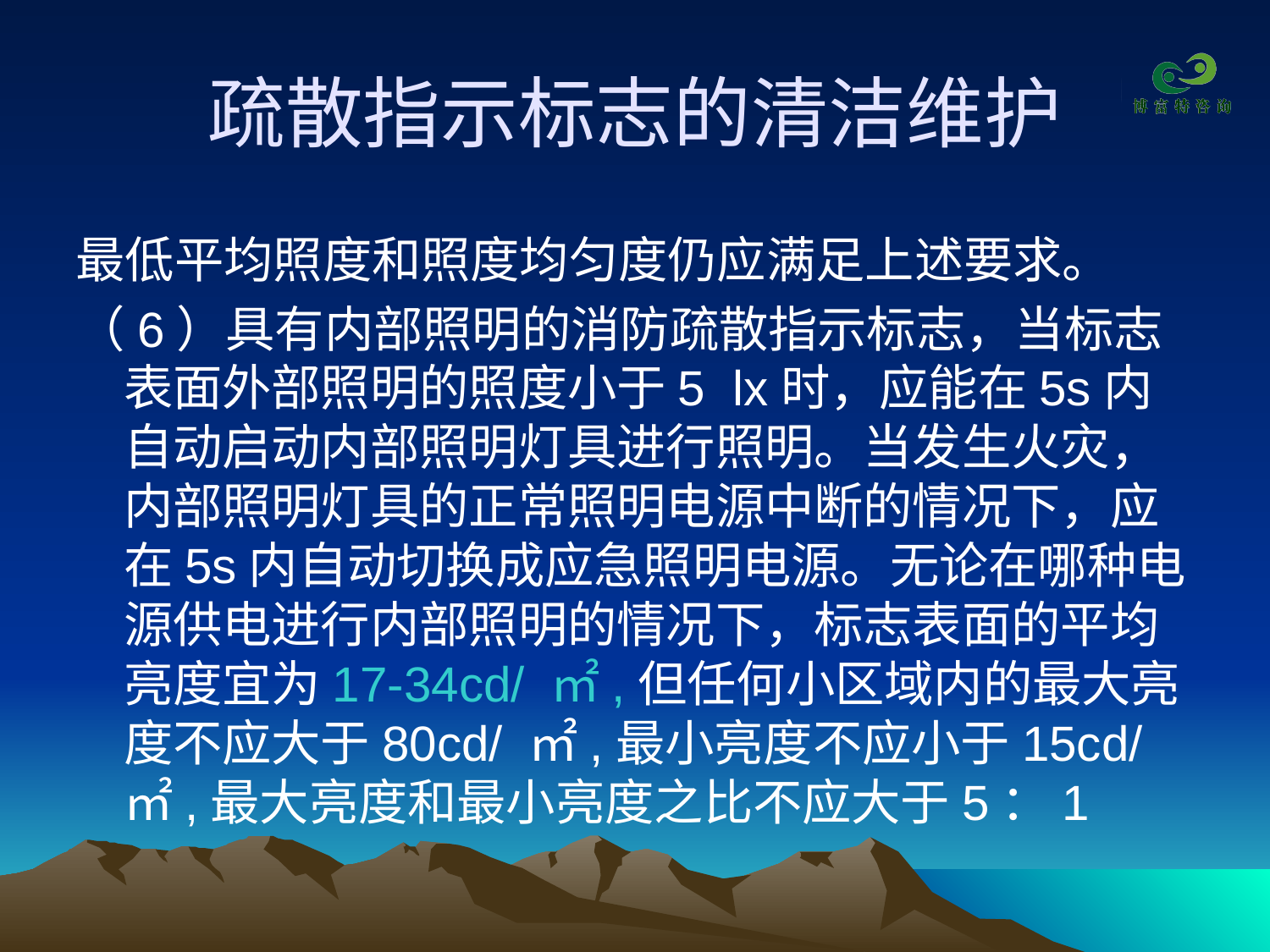

# 疏散指示标志的清洁维护
最低平均照度和照度均匀度仍应满足上述要求。
（6）具有内部照明的消防疏散指示标志，当标志表面外部照明的照度小于5  lx时，应能在5s内自动启动内部照明灯具进行照明。当发生火灾，内部照明灯具的正常照明电源中断的情况下，应在5s内自动切换成应急照明电源。无论在哪种电源供电进行内部照明的情况下，标志表面的平均亮度宜为17-34cd/ ㎡,但任何小区域内的最大亮度不应大于80cd/ ㎡,最小亮度不应小于15cd/ ㎡,最大亮度和最小亮度之比不应大于5：1